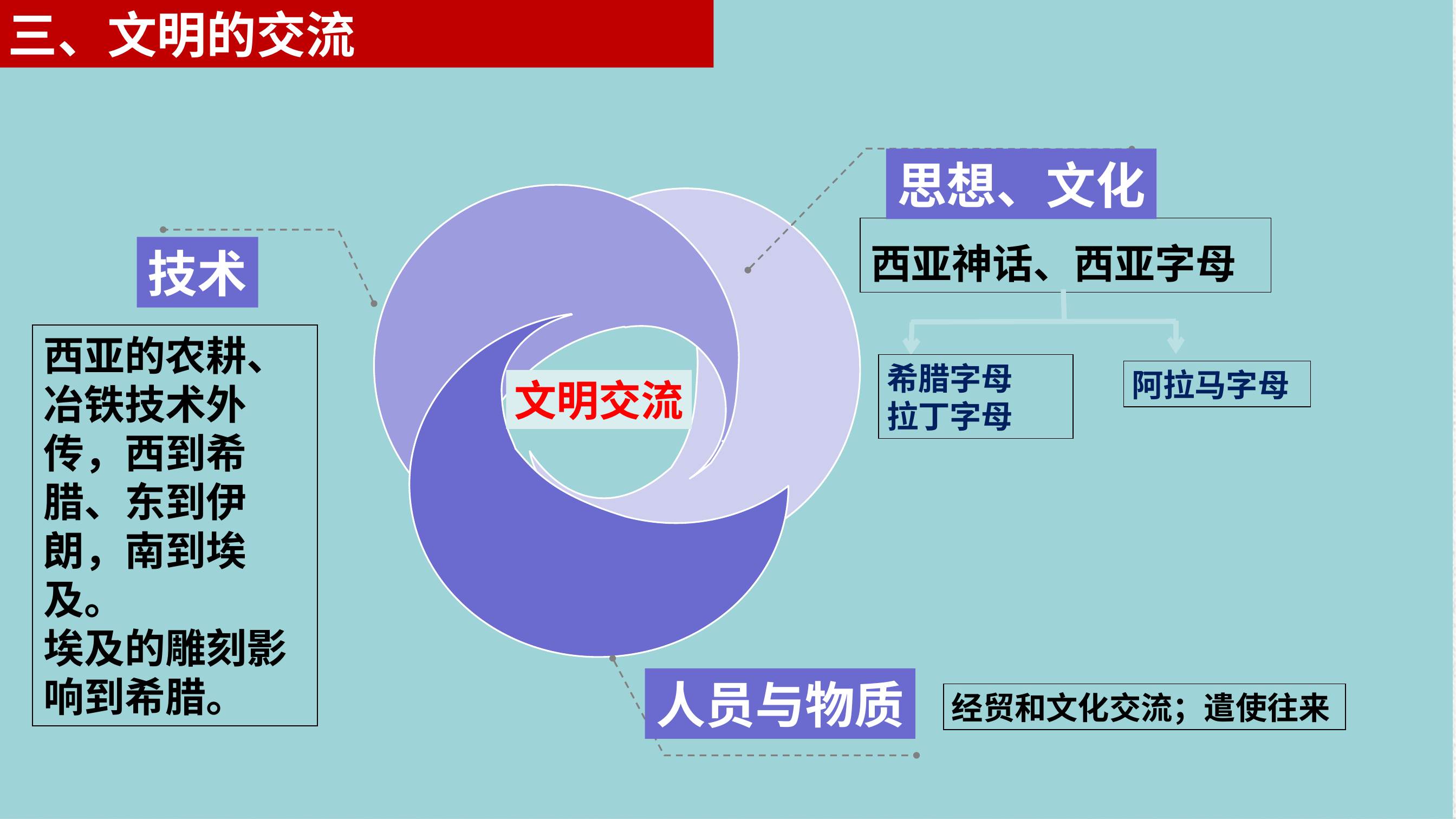

三、文明的交流

思想、文化

西亚神话、西亚字母
技术

西亚的农耕、冶铁技术外传，西到希腊、东到伊朗，南到埃及。
埃及的雕刻影响到希腊。
希腊字母
拉丁字母
阿拉马字母
文明交流

人员与物质
经贸和文化交流；遣使往来